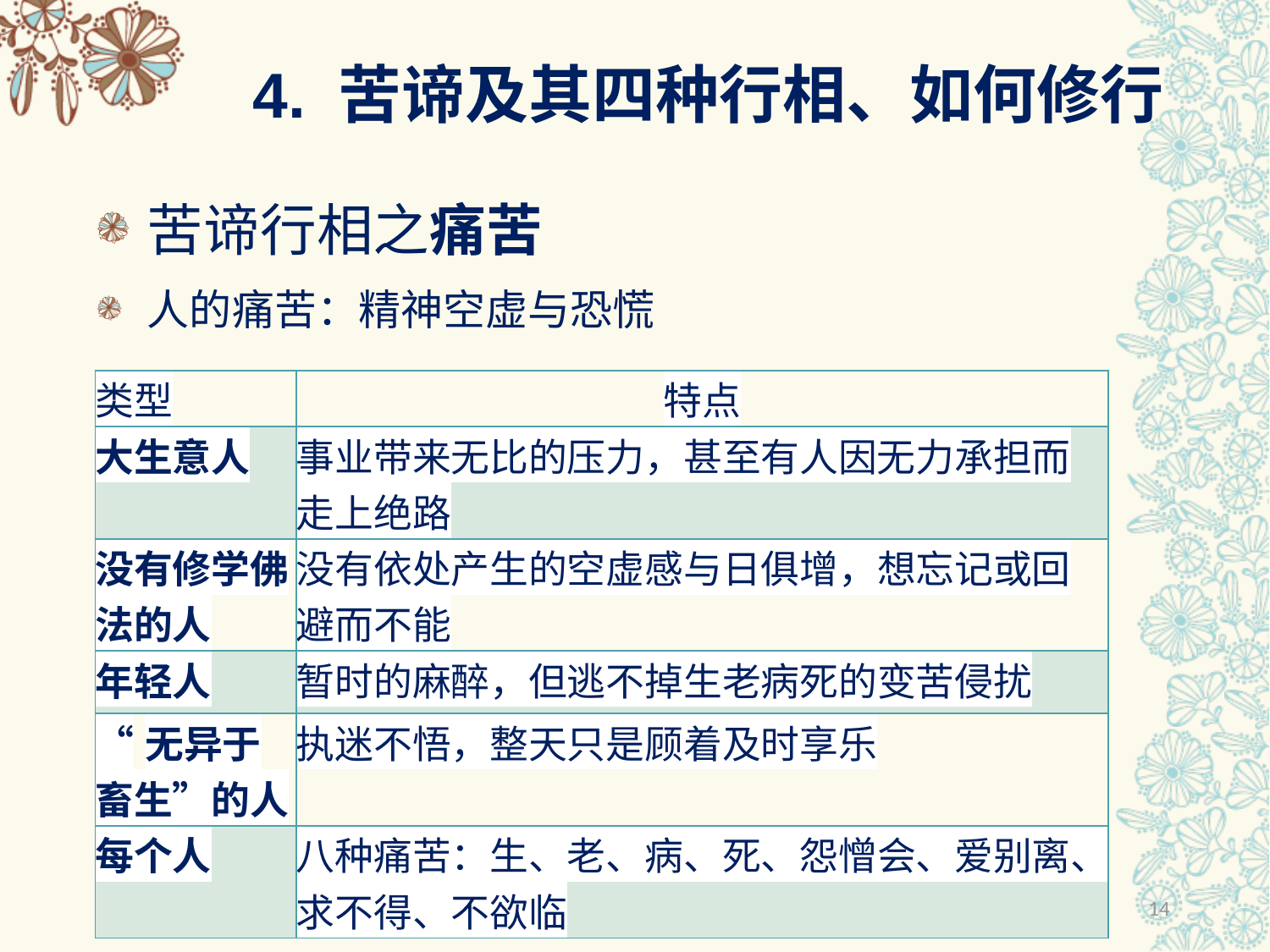

# 4. 苦谛及其四种行相、如何修行
苦谛行相之痛苦
人的痛苦：精神空虚与恐慌

| 类型 | 特点 |
| --- | --- |
| 大生意人 | 事业带来无比的压力，甚至有人因无力承担而走上绝路 |
| 没有修学佛法的人 | 没有依处产生的空虚感与日俱增，想忘记或回避而不能 |
| 年轻人 | 暂时的麻醉，但逃不掉生老病死的变苦侵扰 |
| “无异于畜生”的人 | 执迷不悟，整天只是顾着及时享乐 |
| 每个人 | 八种痛苦：生、老、病、死、怨憎会、爱别离、求不得、不欲临 |
14